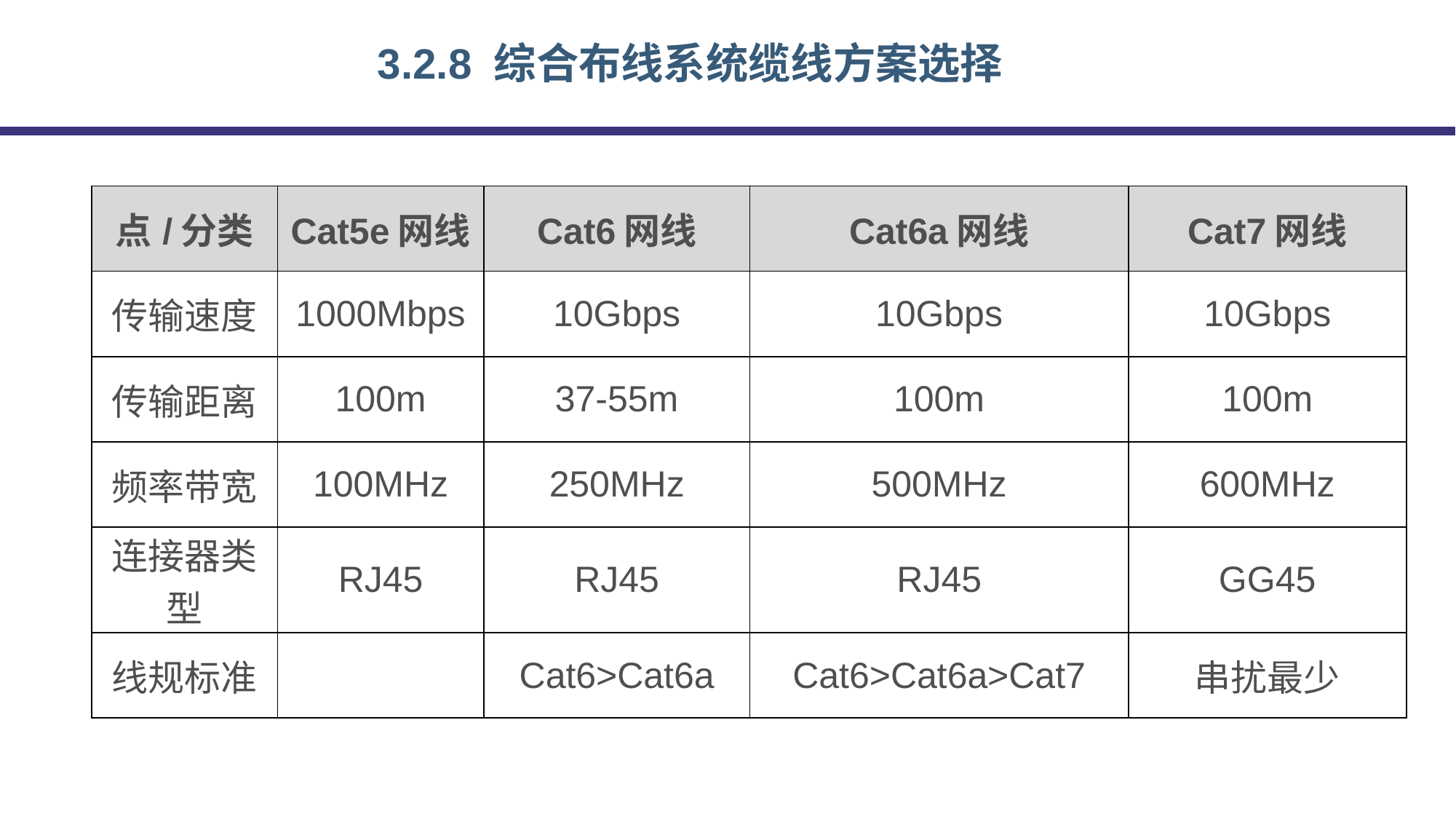

3.2.8 综合布线系统缆线方案选择
| 点/分类 | Cat5e网线 | Cat6网线 | Cat6a网线 | Cat7网线 |
| --- | --- | --- | --- | --- |
| 传输速度 | 1000Mbps | 10Gbps | 10Gbps | 10Gbps |
| 传输距离 | 100m | 37-55m | 100m | 100m |
| 频率带宽 | 100MHz | 250MHz | 500MHz | 600MHz |
| 连接器类型 | RJ45 | RJ45 | RJ45 | GG45 |
| 线规标准 |  | Cat6>Cat6a | Cat6>Cat6a>Cat7 | 串扰最少 |